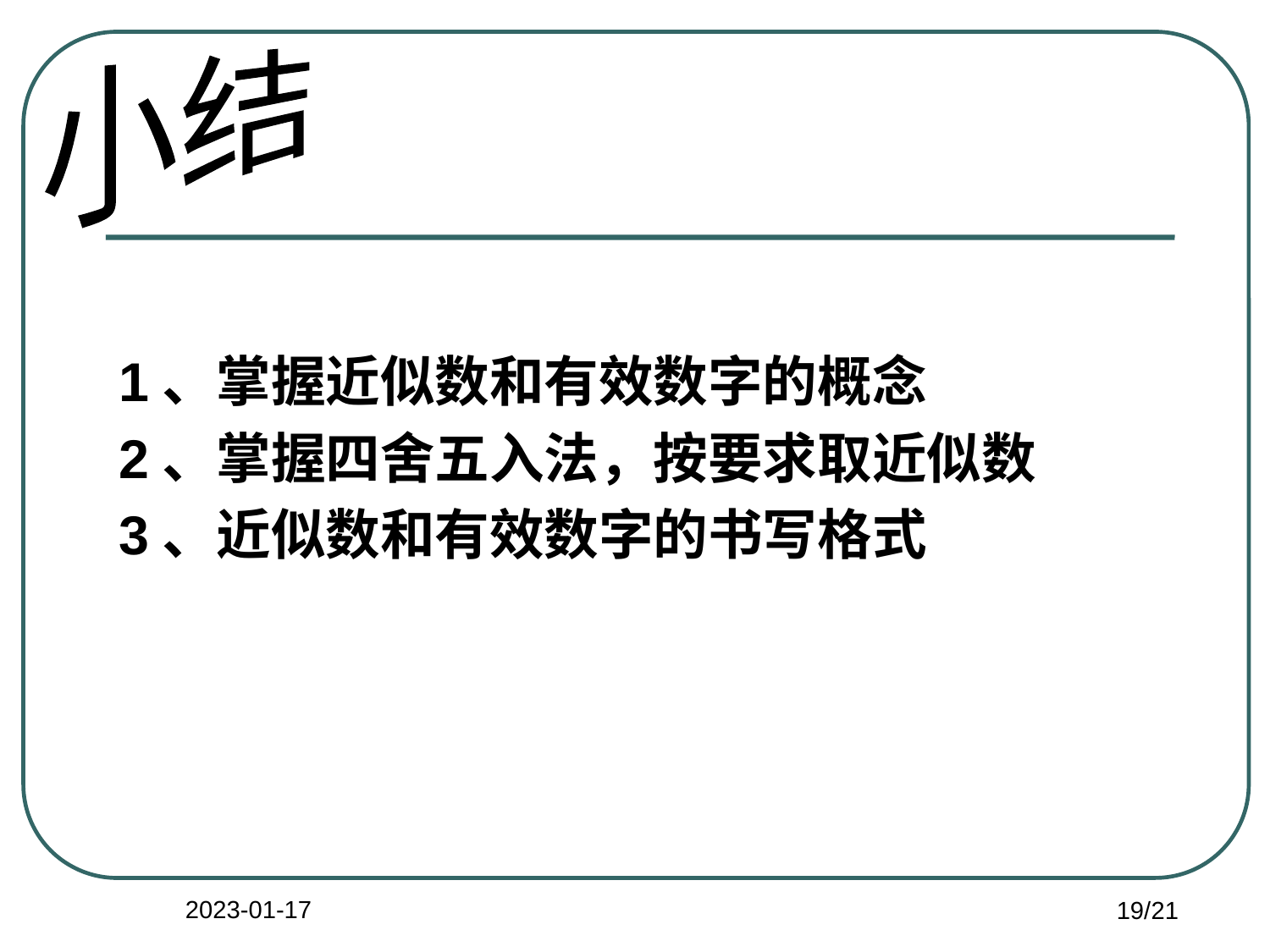

小结

1、掌握近似数和有效数字的概念
2、掌握四舍五入法，按要求取近似数
3、近似数和有效数字的书写格式

2023-01-17
19/21